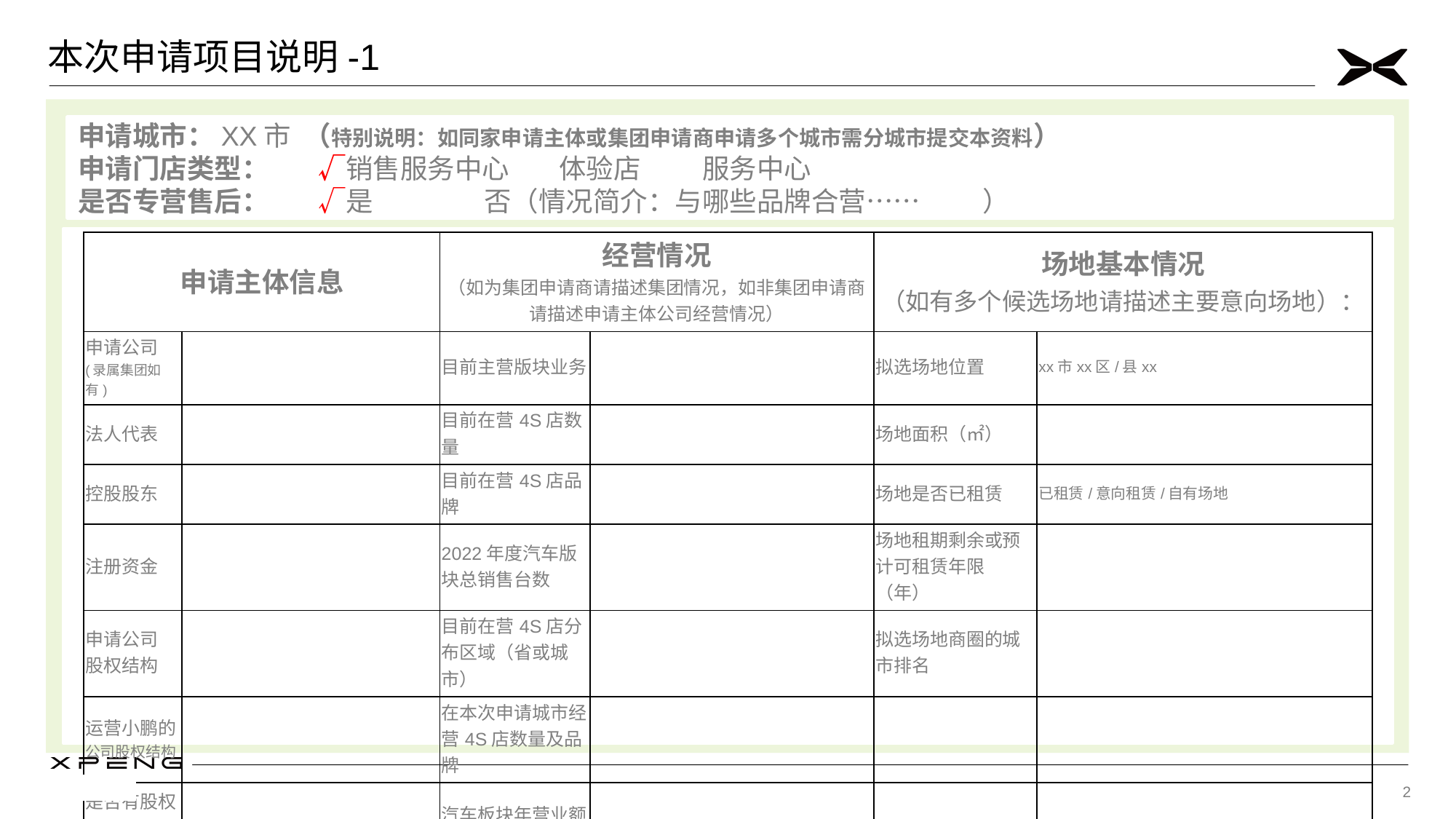

本次申请项目说明-1

申请城市：XX市  （特别说明：如同家申请主体或集团申请商申请多个城市需分城市提交本资料）
申请门店类型：        √销售服务中心        体验店          服务中心
是否专营售后：        √是                  否（情况简介：与哪些品牌合营……          ）

| 申请主体信息 |  | 经营情况 （如为集团申请商请描述集团情况，如非集团申请商请描述申请主体公司经营情况） |  | 场地基本情况 （如有多个候选场地请描述主要意向场地）： |  |
| --- | --- | --- | --- | --- | --- |
| 申请公司 (录属集团如有) |  | 目前主营版块业务 |  | 拟选场地位置 | xx市xx区/县xx |
| 法人代表 |  | 目前在营4S店数量 |  | 场地面积（㎡） |  |
| 控股股东 |  | 目前在营4S店品牌 |  | 场地是否已租赁 | 已租赁/意向租赁/自有场地 |
| 注册资金 |  | 2022年度汽车版块总销售台数 |  | 场地租期剩余或预计可租赁年限（年） |  |
| 申请公司 股权结构 |  | 目前在营4S店分布区域（省或城市） |  | 拟选场地商圈的城市排名 |  |
| 运营小鹏的公司股权结构 |  | 在本次申请城市经营4S店数量及品牌 |  |  |  |
| 是否有股权代持 |  | 汽车板块年营业额 |  |  |  |